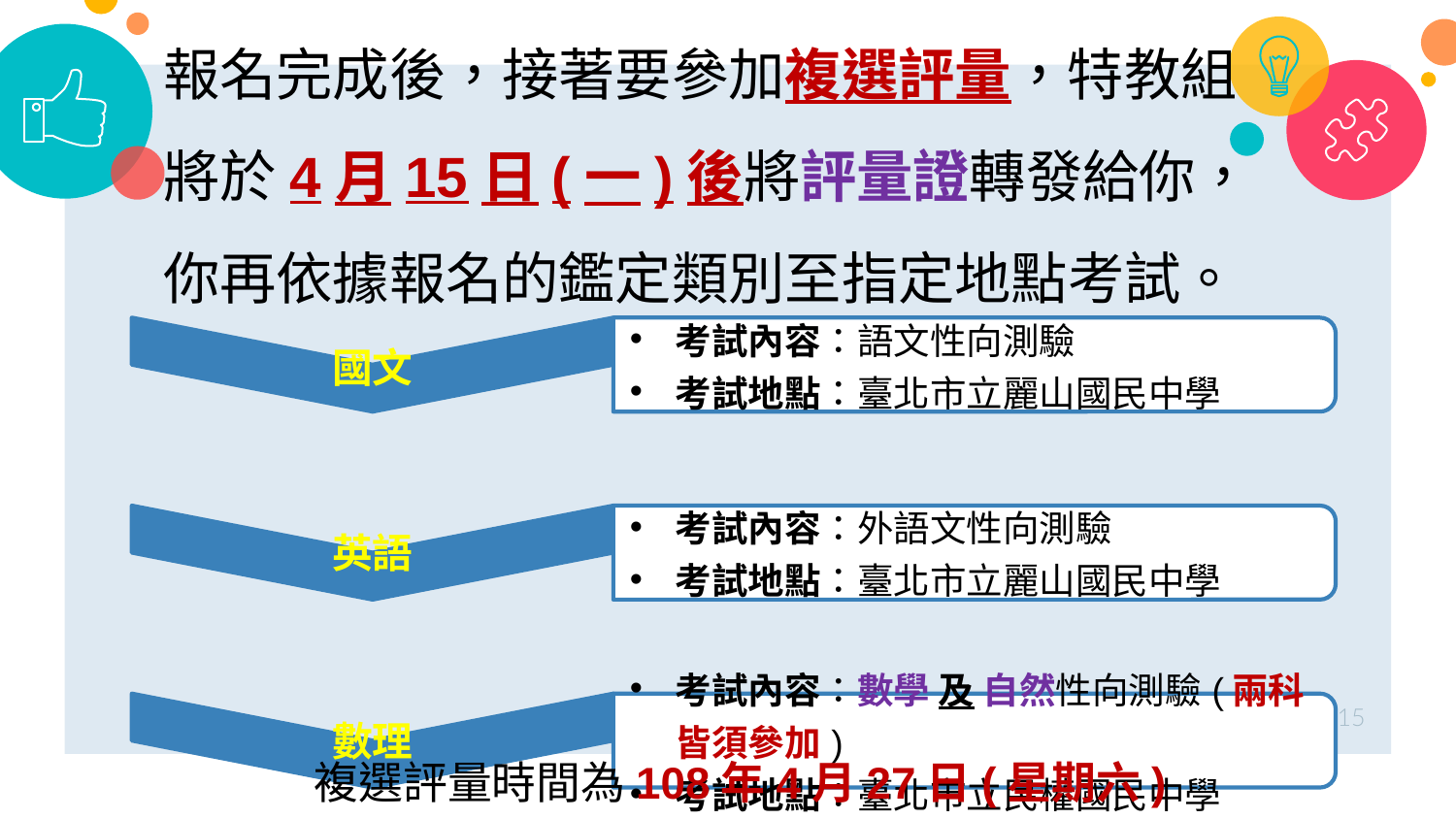

報名完成後，接著要參加複選評量，特教組將於4月15日(一)後將評量證轉發給你，你再依據報名的鑑定類別至指定地點考試。
國文
考試內容：語文性向測驗
英語
考試內容：外語文性向測驗
數理
考試地點：臺北市立麗山國民中學
考試地點：臺北市立麗山國民中學
考試地點：臺北市立民權國民中學
15
複選評量時間為108年4月27日(星期六)